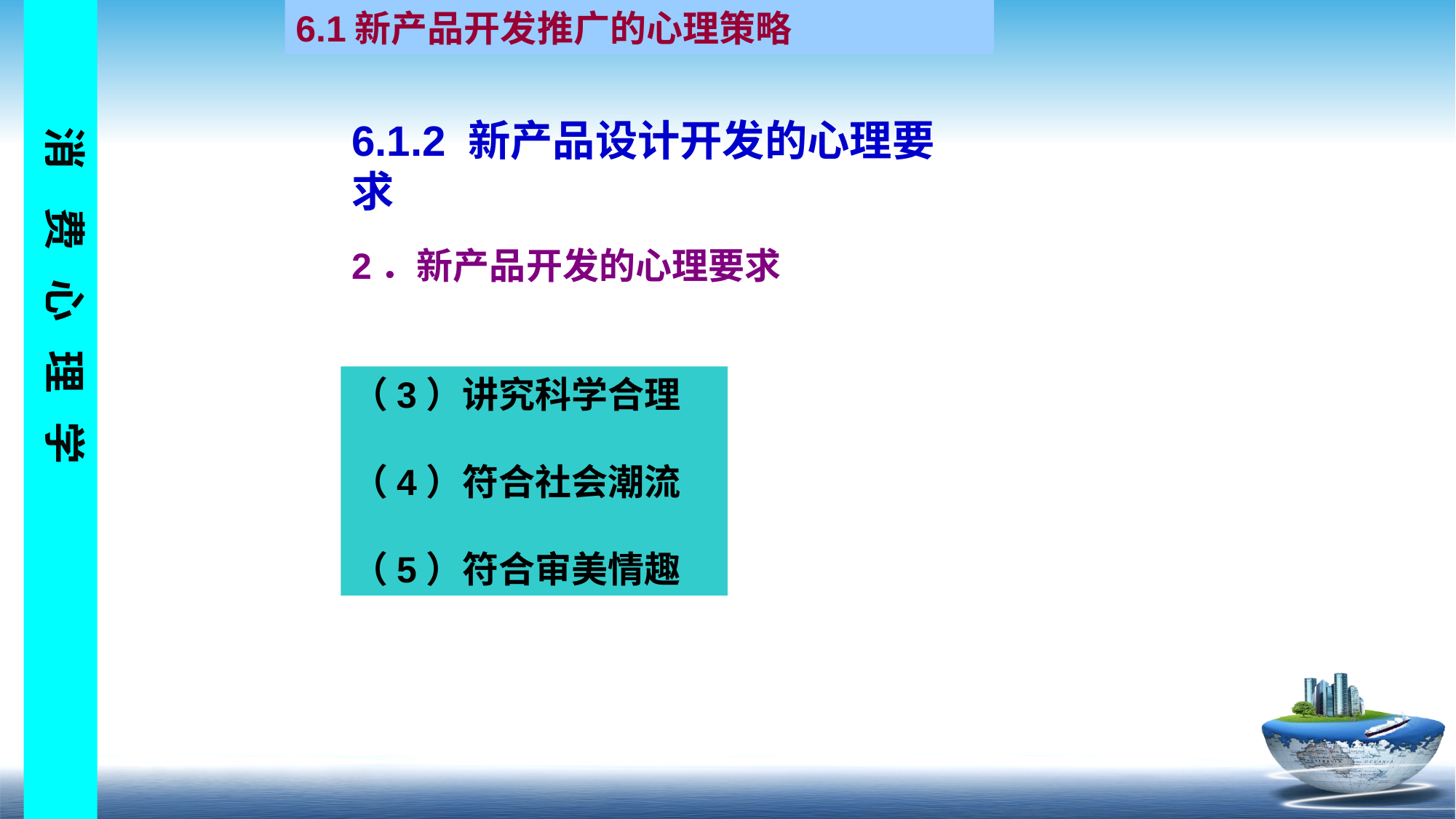

6.1新产品开发推广的心理策略
6.1.2 新产品设计开发的心理要求
2．新产品开发的心理要求

（3）讲究科学合理

（4）符合社会潮流

（5）符合审美情趣